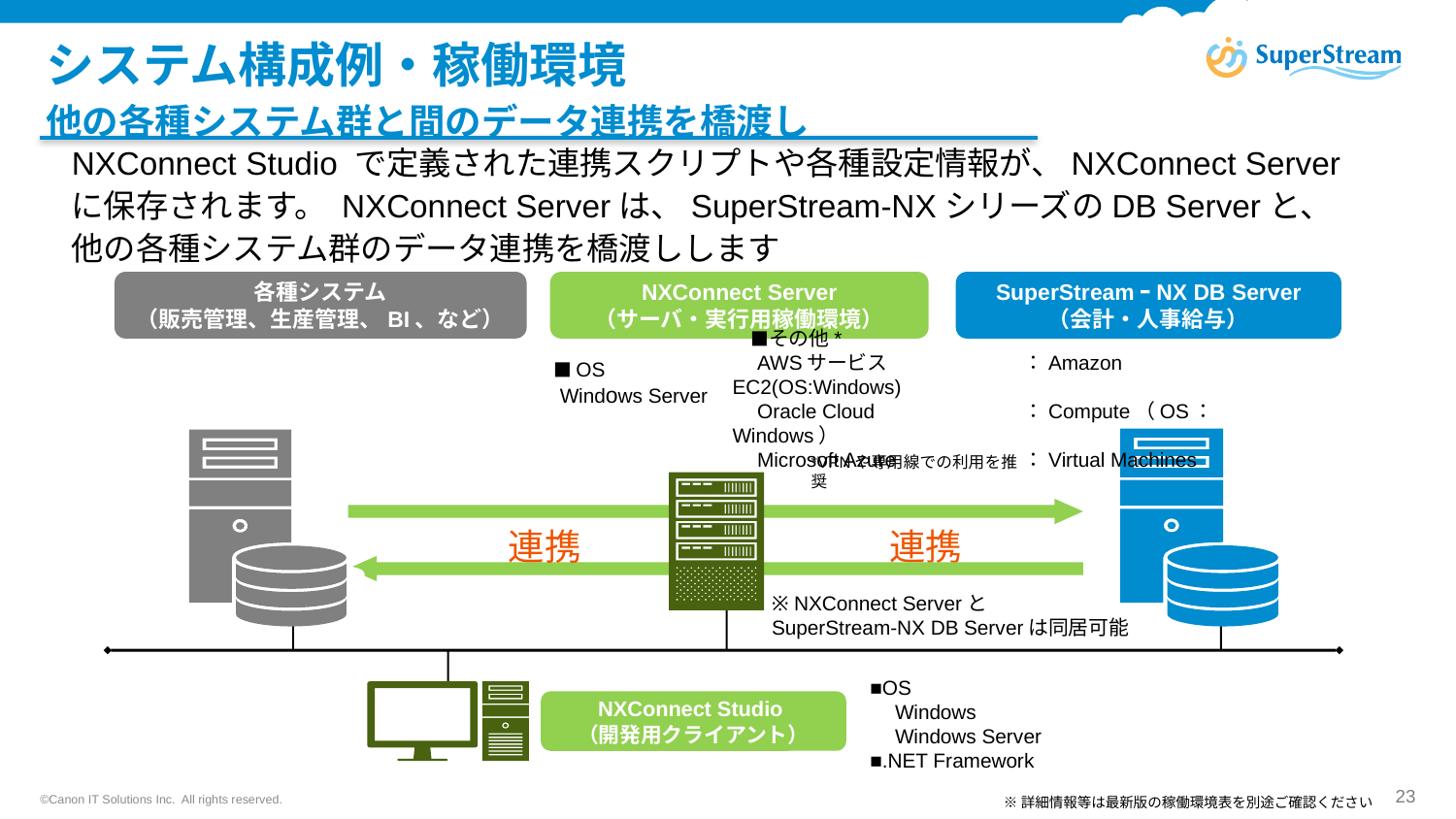

# システム構成例・稼働環境
他の各種システム群と間のデータ連携を橋渡し
NXConnect Studio で定義された連携スクリプトや各種設定情報が、NXConnect Server
に保存されます。 NXConnect Serverは、SuperStream-NXシリーズのDB Serverと、
他の各種システム群のデータ連携を橋渡しします

各種システム
（販売管理、生産管理、BI、など）
NXConnect Server
（サーバ・実行用稼働環境）
SuperStreamｰNX DB Server
（会計・人事給与）
　■その他*
　AWSサービス	：Amazon EC2(OS:Windows)
　Oracle Cloud		：Compute（OS：Windows）
　Microsoft Azure	：Virtual Machines
　■OS
　Windows Server

*VPNや専用線での利用を推奨

連携
連携

※ NXConnect Serverと
SuperStream-NX DB Serverは同居可能

■OS
　Windows
　Windows Server
■.NET Framework

NXConnect Studio
（開発用クライアント）
©Canon IT Solutions Inc.  All rights reserved.
23
※詳細情報等は最新版の稼働環境表を別途ご確認ください